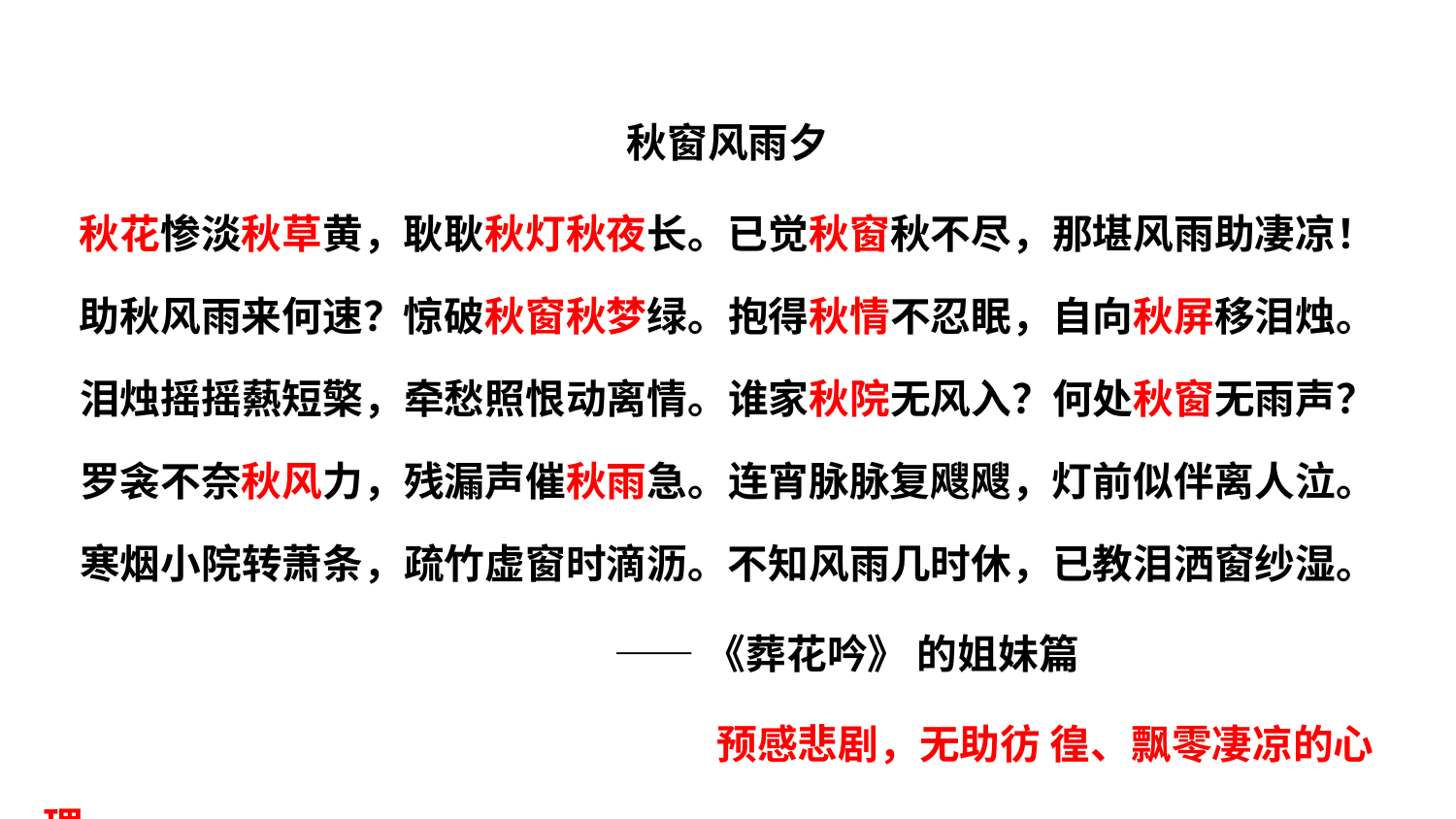

秋窗风雨夕
秋花惨淡秋草黄，耿耿秋灯秋夜长。已觉秋窗秋不尽，那堪风雨助凄凉！
助秋风雨来何速？惊破秋窗秋梦绿。抱得秋情不忍眠，自向秋屏移泪烛。
泪烛摇摇爇短檠，牵愁照恨动离情。谁家秋院无风入？何处秋窗无雨声？
罗衾不奈秋风力，残漏声催秋雨急。连宵脉脉复飕飕，灯前似伴离人泣。
寒烟小院转萧条，疏竹虚窗时滴沥。不知风雨几时休，已教泪洒窗纱湿。
                                                              ——《葬花吟》 的姐妹篇
                                                                        预感悲剧，无助彷 徨、飘零凄凉的心理